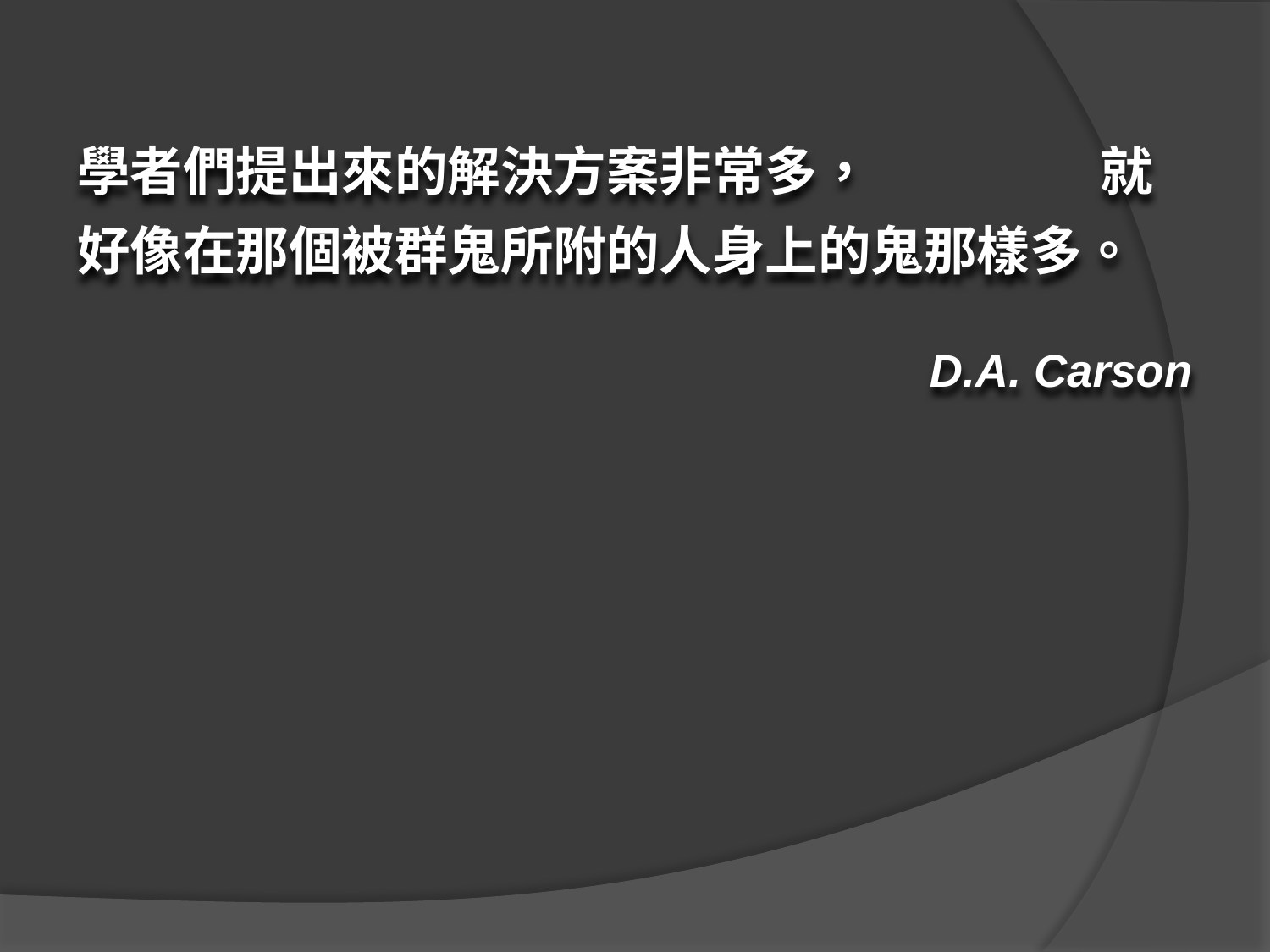

學者們提出來的解決方案非常多，                   就好像在那個被群鬼所附的人身上的鬼那樣多。

D.A. Carson